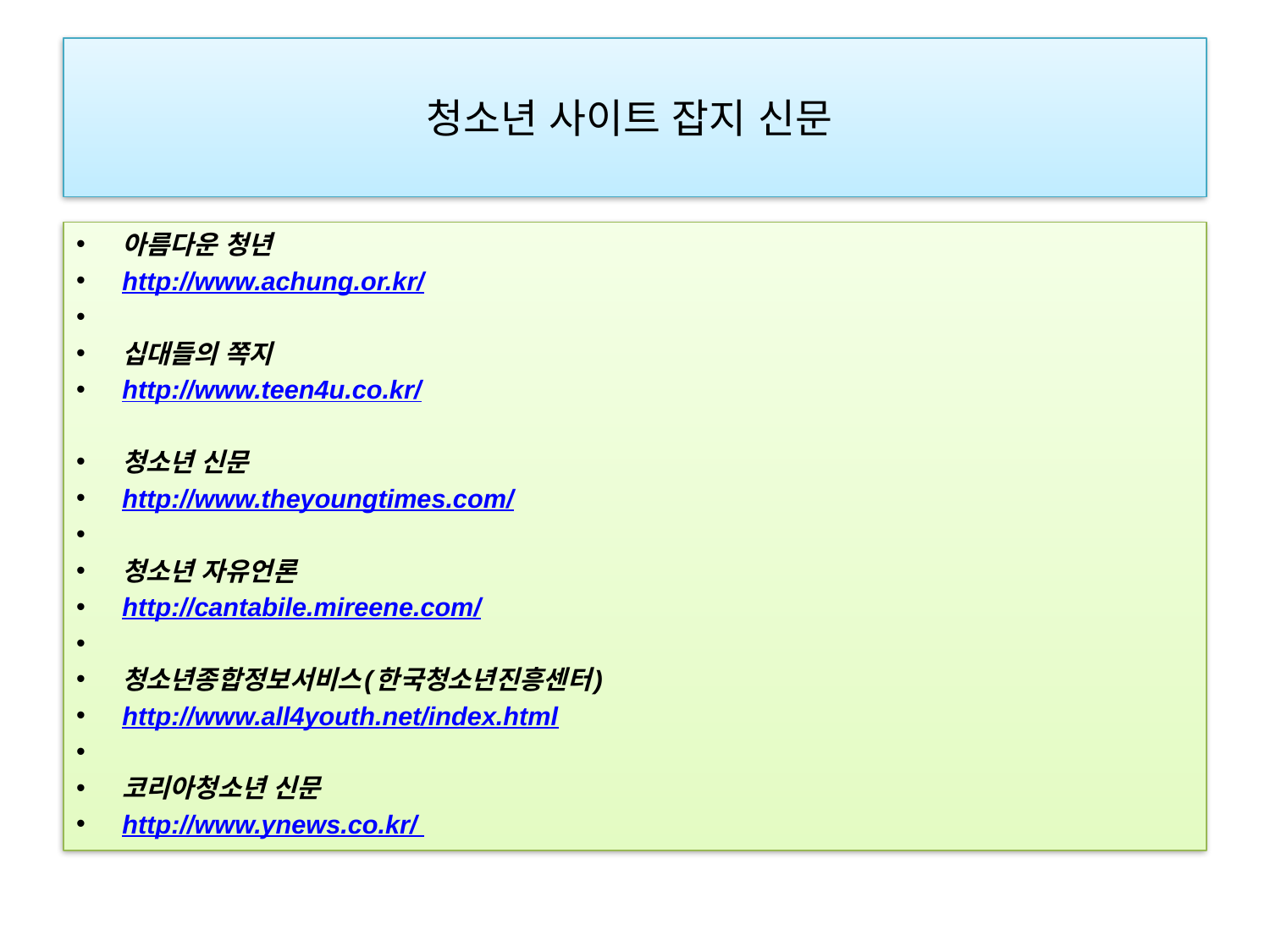

# 청소년 사이트 잡지 신문
아름다운 청년
http://www.achung.or.kr/

십대들의 쪽지
http://www.teen4u.co.kr/

청소년 신문
http://www.theyoungtimes.com/

청소년 자유언론
http://cantabile.mireene.com/

청소년종합정보서비스(한국청소년진흥센터)
http://www.all4youth.net/index.html

코리아청소년 신문
http://www.ynews.co.kr/